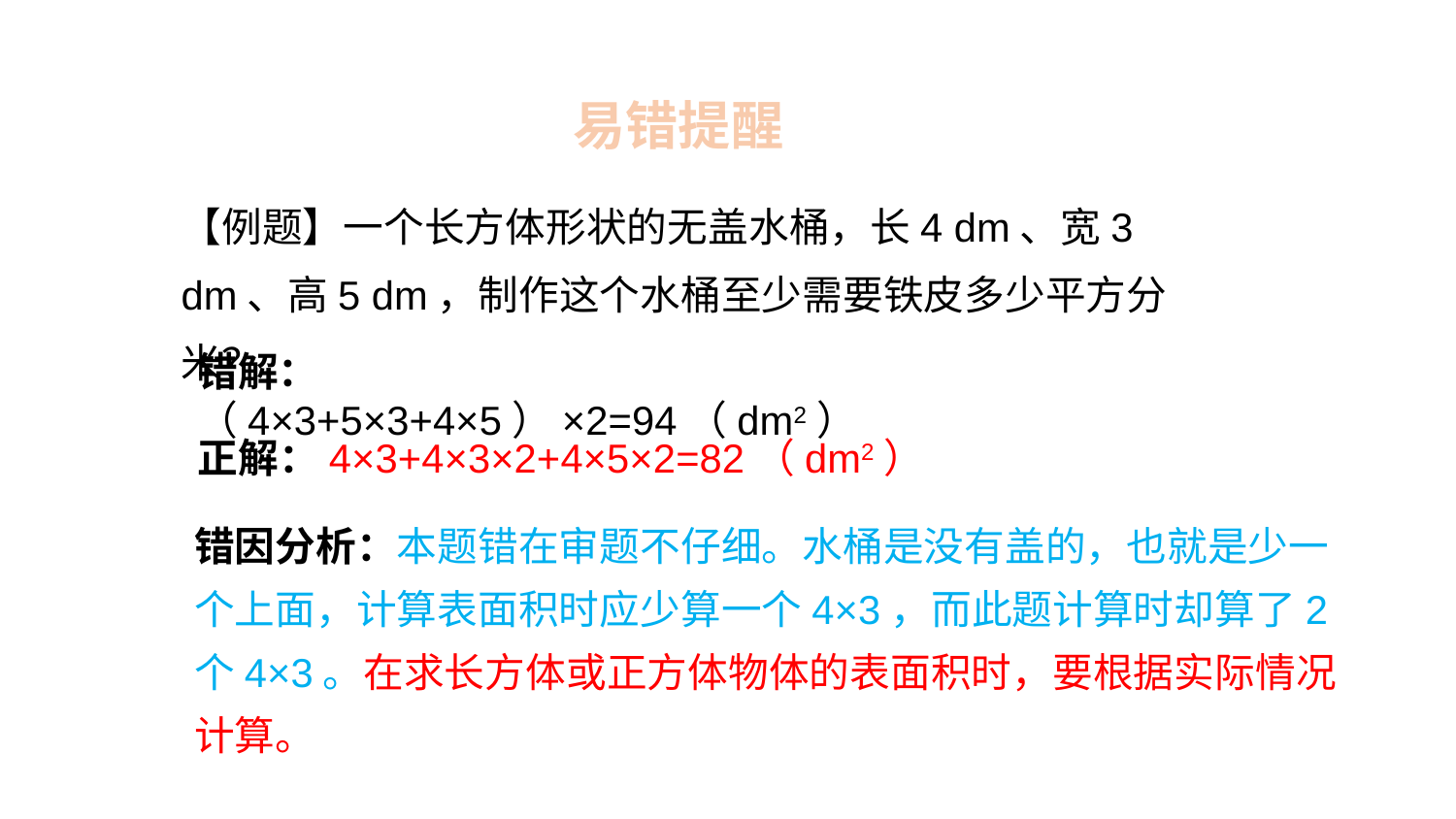

易错提醒
【例题】一个长方体形状的无盖水桶，长4 dm、宽3 dm、高5 dm，制作这个水桶至少需要铁皮多少平方分米？
错解：（4×3+5×3+4×5）×2=94（dm2）
正解：4×3+4×3×2+4×5×2=82（dm2）
错因分析：本题错在审题不仔细。水桶是没有盖的，也就是少一个上面，计算表面积时应少算一个4×3，而此题计算时却算了2个4×3。在求长方体或正方体物体的表面积时，要根据实际情况计算。